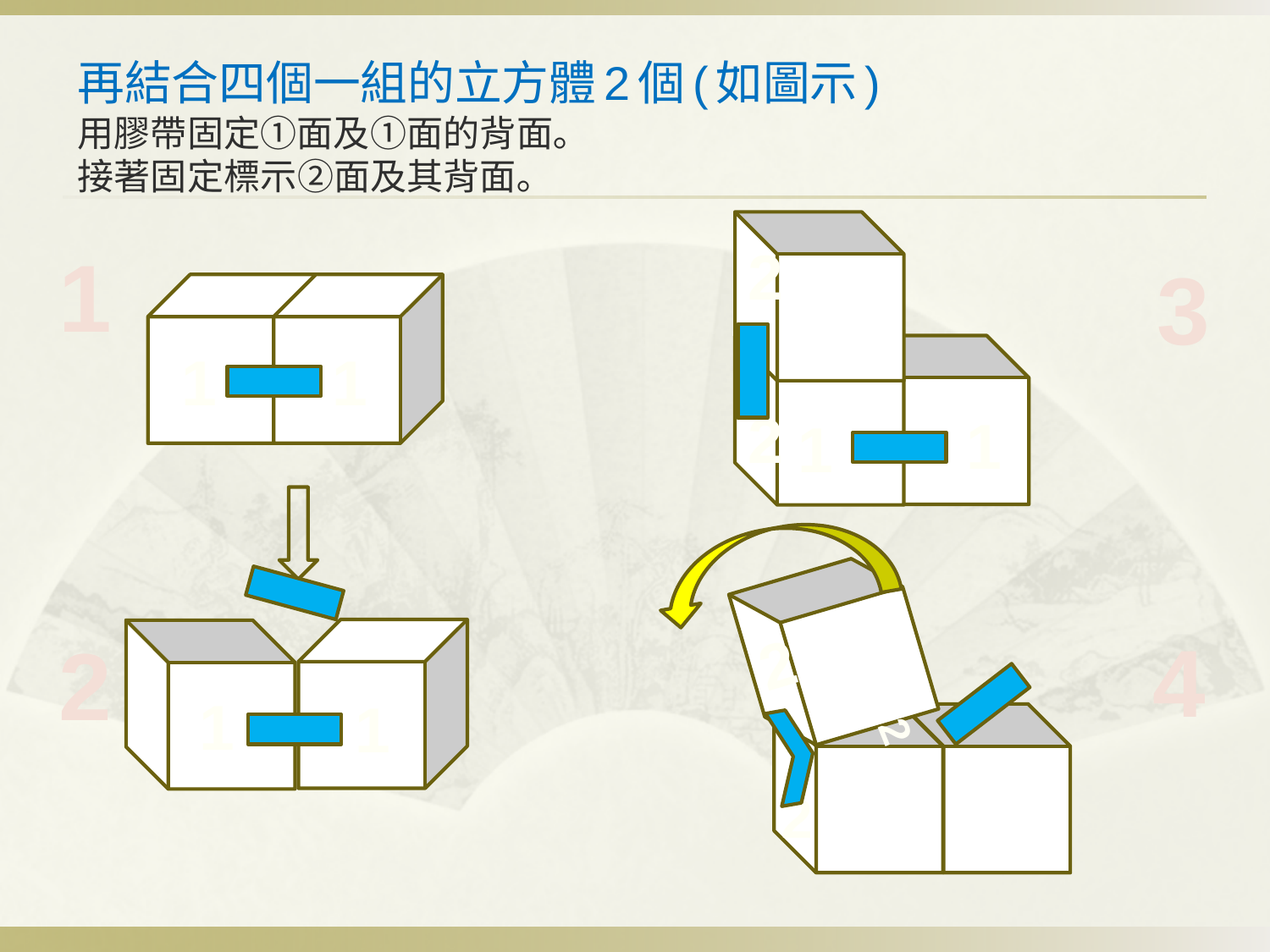

# 再結合四個一組的立方體2個(如圖示) 用膠帶固定①面及①面的背面｡ 接著固定標示②面及其背面｡

1
2
3

1

1

2
1
1

4
2

2

1

1
1
2

2